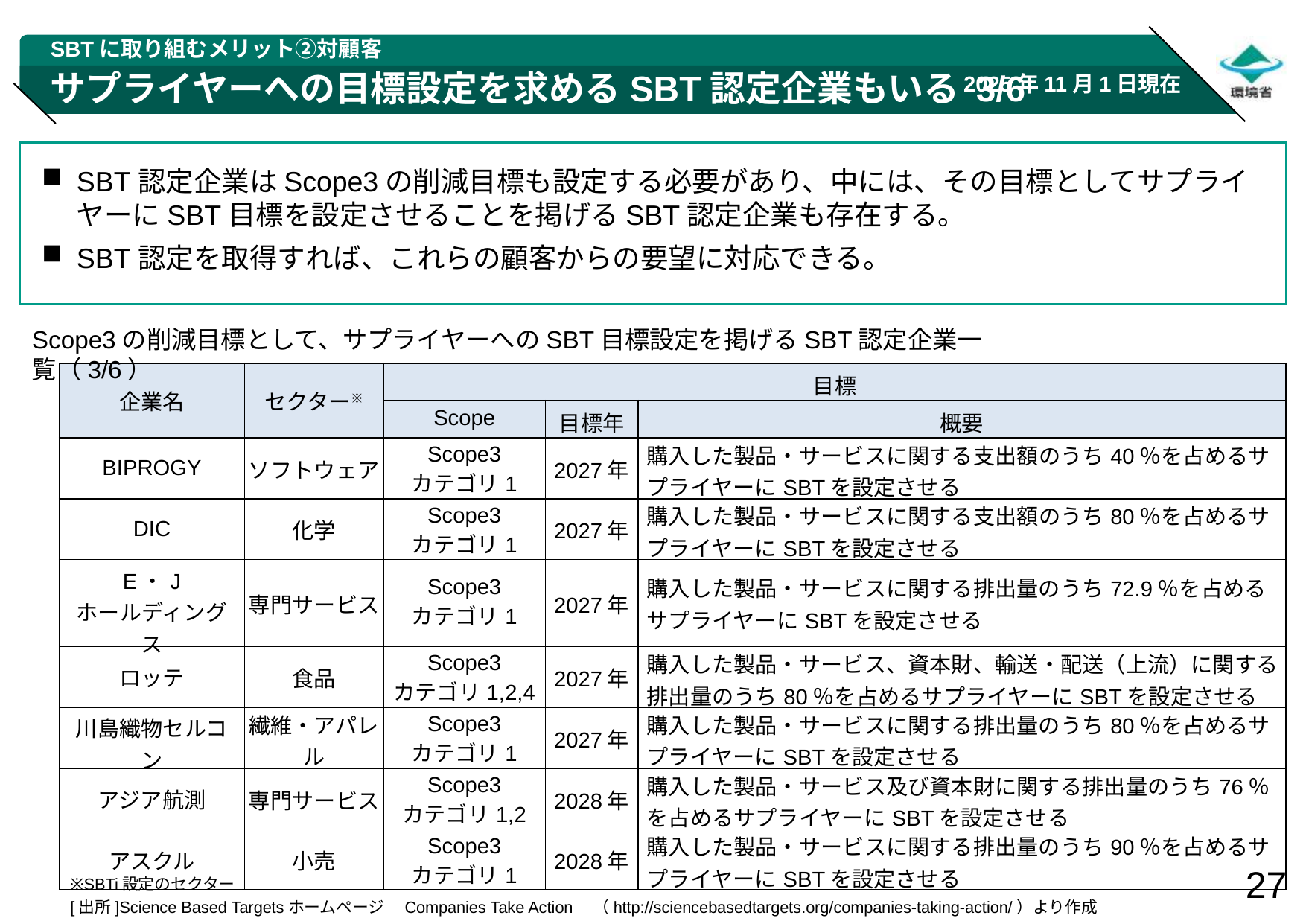

SBTに取り組むメリット②対顧客
2025年11月1日現在
# サプライヤーへの目標設定を求めるSBT認定企業もいる 3/6
SBT認定企業はScope3の削減目標も設定する必要があり、中には、その目標としてサプライヤーにSBT目標を設定させることを掲げるSBT認定企業も存在する。
SBT認定を取得すれば、これらの顧客からの要望に対応できる。
Scope3の削減目標として、サプライヤーへのSBT目標設定を掲げるSBT認定企業一覧（3/6）
| 企業名 | セクター※ | 目標 |  |  |
| --- | --- | --- | --- | --- |
|  |  | Scope | 目標年 | 概要 |
| BIPROGY | ソフトウェア | Scope3 カテゴリ1 | 2027年 | 購入した製品・サービスに関する支出額のうち40％を占めるサプライヤーにSBTを設定させる |
| DIC | 化学 | Scope3 カテゴリ1 | 2027年 | 購入した製品・サービスに関する支出額のうち80％を占めるサプライヤーにSBTを設定させる |
| E・J ホールディングス | 専門サービス | Scope3 カテゴリ1 | 2027年 | 購入した製品・サービスに関する排出量のうち72.9％を占めるサプライヤーにSBTを設定させる |
| ロッテ | 食品 | Scope3 カテゴリ1,2,4 | 2027年 | 購入した製品・サービス、資本財、輸送・配送（上流）に関する排出量のうち80％を占めるサプライヤーにSBTを設定させる |
| 川島織物セルコン | 繊維・アパレル | Scope3 カテゴリ1 | 2027年 | 購入した製品・サービスに関する排出量のうち80％を占めるサプライヤーにSBTを設定させる |
| アジア航測 | 専門サービス | Scope3 カテゴリ1,2 | 2028年 | 購入した製品・サービス及び資本財に関する排出量のうち76％を占めるサプライヤーにSBTを設定させる |
| アスクル | 小売 | Scope3 カテゴリ1 | 2028年 | 購入した製品・サービスに関する排出量のうち90％を占めるサプライヤーにSBTを設定させる |
※SBTi設定のセクター
[出所]Science Based Targetsホームページ　Companies Take Action　（http://sciencebasedtargets.org/companies-taking-action/）より作成